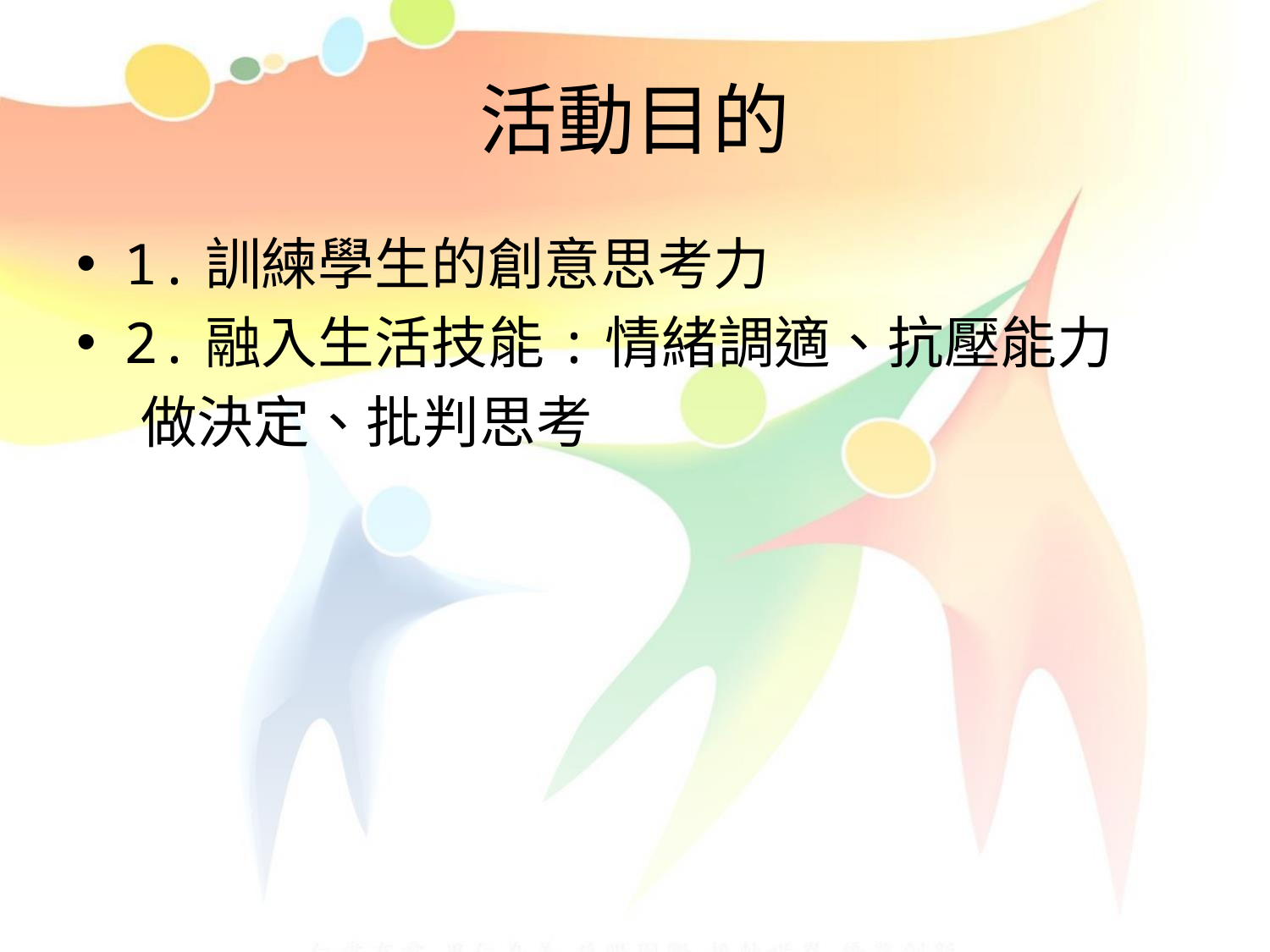

# 活動目的
1.訓練學生的創意思考力
2.融入生活技能:情緒調適、抗壓能力
    做決定、批判思考